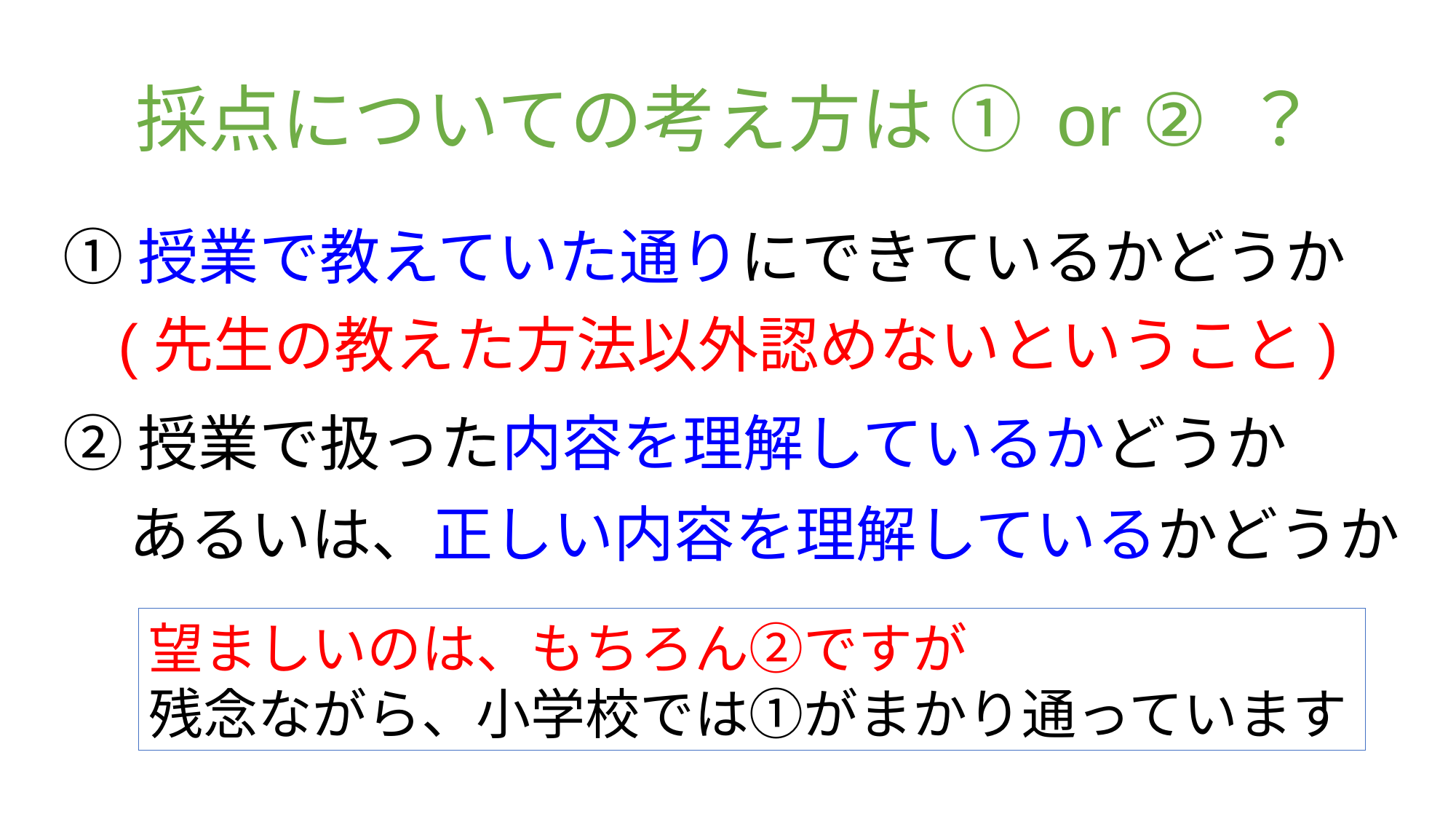

# 採点についての考え方は ① or ② ？
①授業で教えていた通りにできているかどうか
(先生の教えた方法以外認めないということ)
②授業で扱った内容を理解しているかどうか
あるいは、正しい内容を理解しているかどうか
望ましいのは、もちろん②ですが
残念ながら、小学校では①がまかり通っています